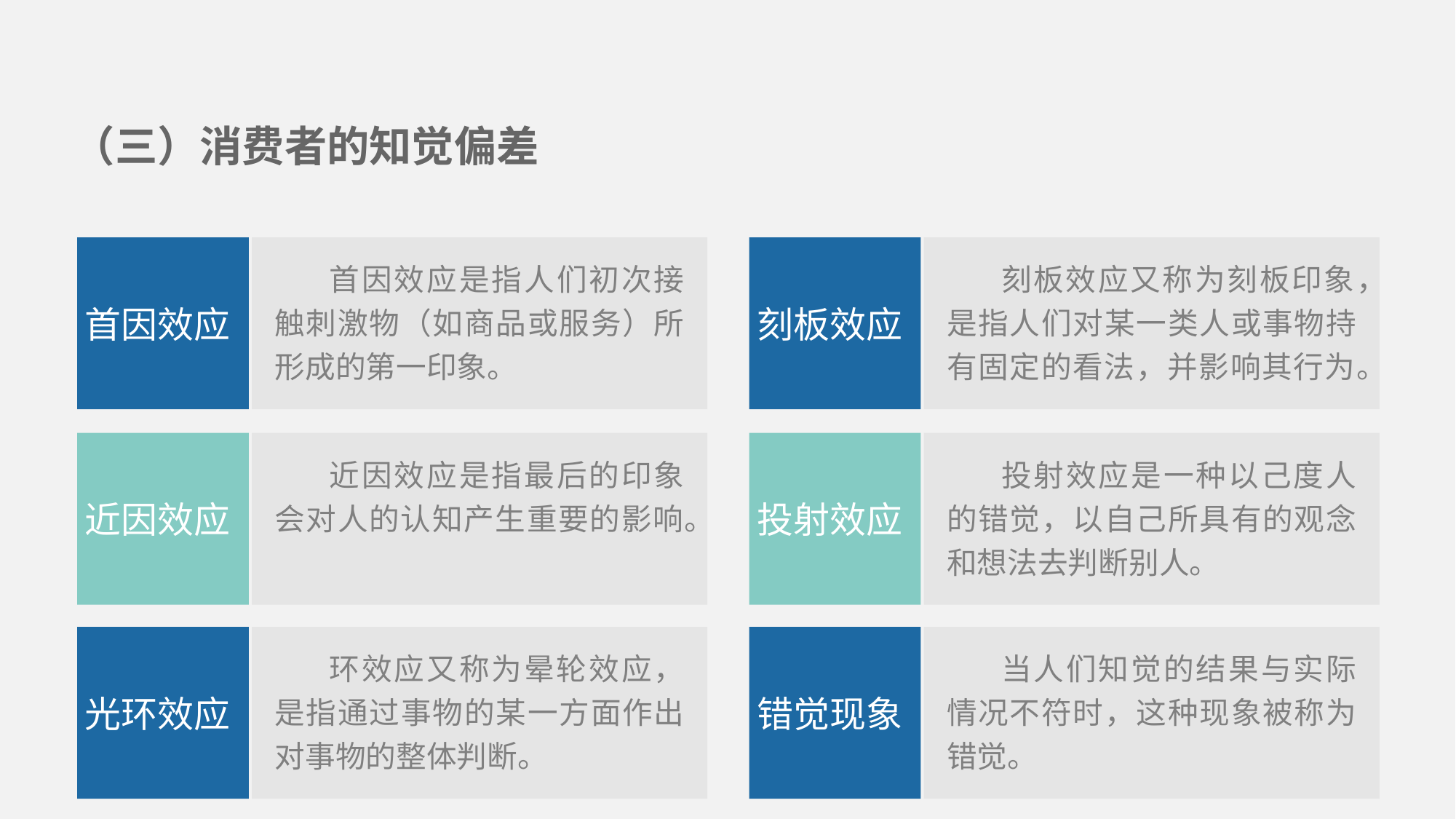

（三）消费者的知觉偏差

首因效应是指人们初次接触刺激物（如商品或服务）所形成的第一印象。
刻板效应又称为刻板印象，是指人们对某一类人或事物持有固定的看法，并影响其行为。
首因效应
刻板效应

近因效应是指最后的印象会对人的认知产生重要的影响。
投射效应是一种以己度人的错觉，以自己所具有的观念和想法去判断别人。
近因效应
投射效应

环效应又称为晕轮效应，是指通过事物的某一方面作出对事物的整体判断。
当人们知觉的结果与实际情况不符时，这种现象被称为错觉。
光环效应
错觉现象